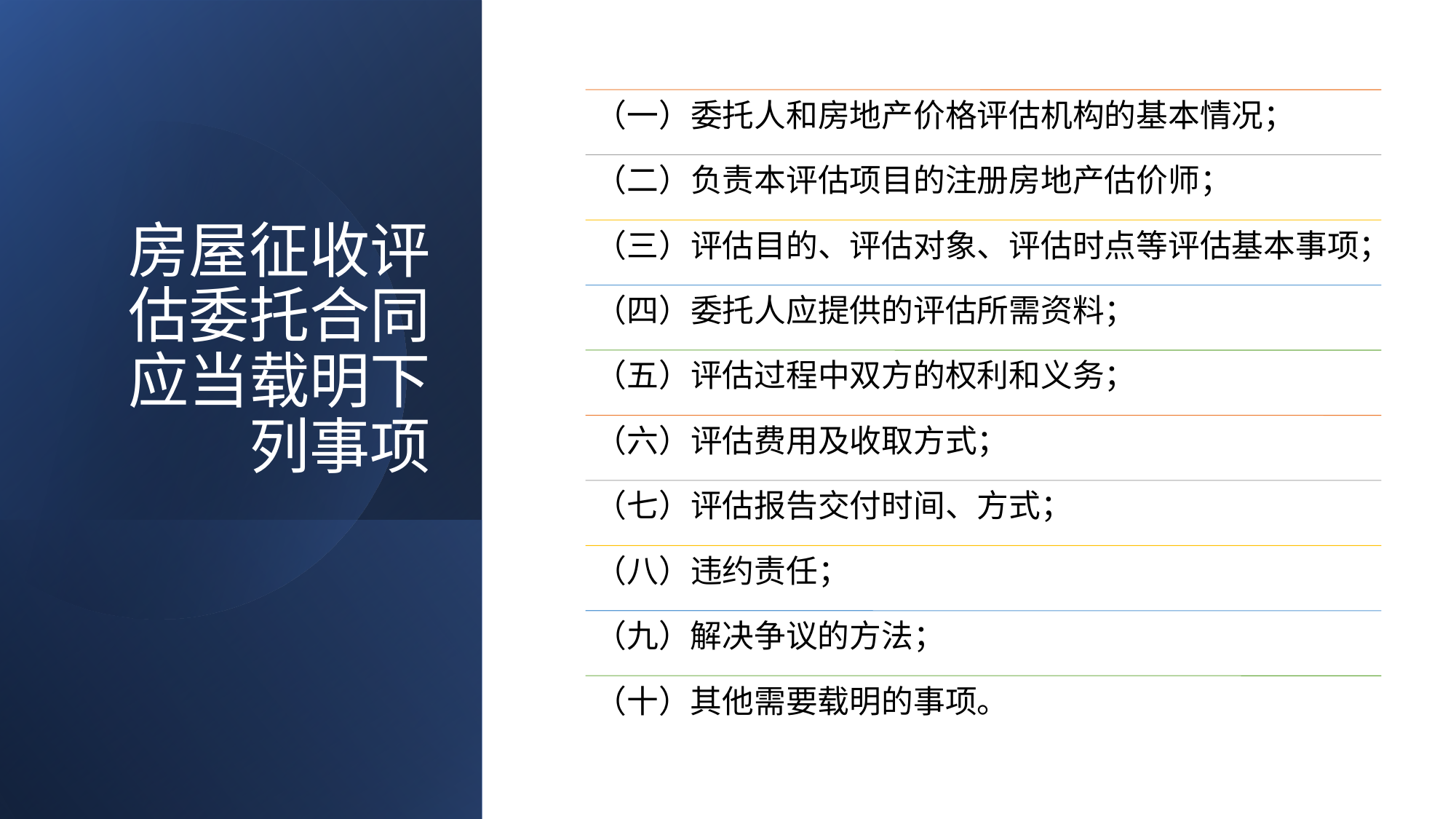

（一）委托人和房地产价格评估机构的基本情况；
（二）负责本评估项目的注册房地产估价师；
（三）评估目的、评估对象、评估时点等评估基本事项；
（四）委托人应提供的评估所需资料；
（五）评估过程中双方的权利和义务；
（六）评估费用及收取方式；
（七）评估报告交付时间、方式；
（八）违约责任；
（九）解决争议的方法；
（十）其他需要载明的事项。

# 房屋征收评估委托合同应当载明下列事项